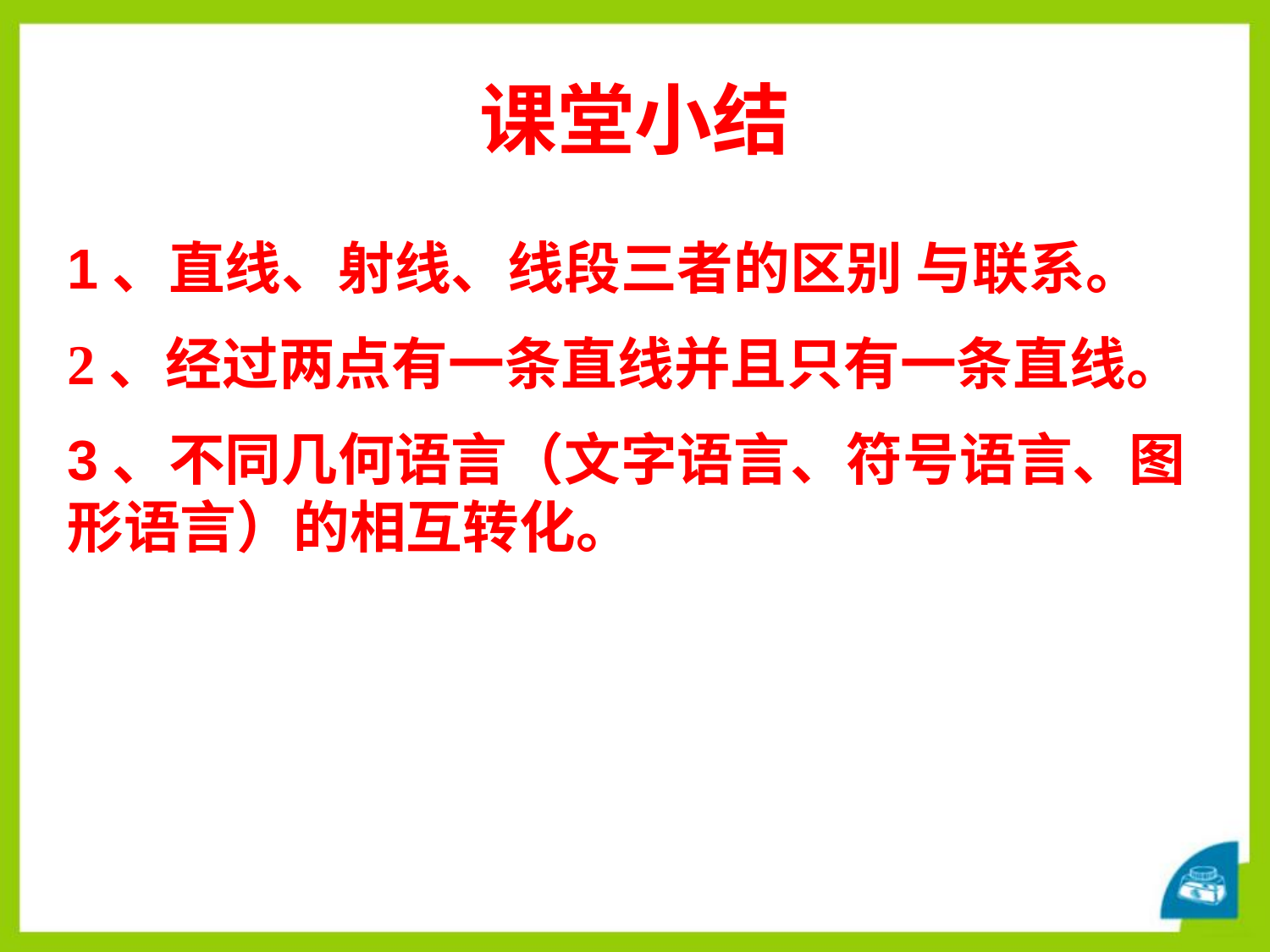

课堂小结
1、直线、射线、线段三者的区别 与联系。
2、经过两点有一条直线并且只有一条直线。
3、不同几何语言（文字语言、符号语言、图形语言）的相互转化。